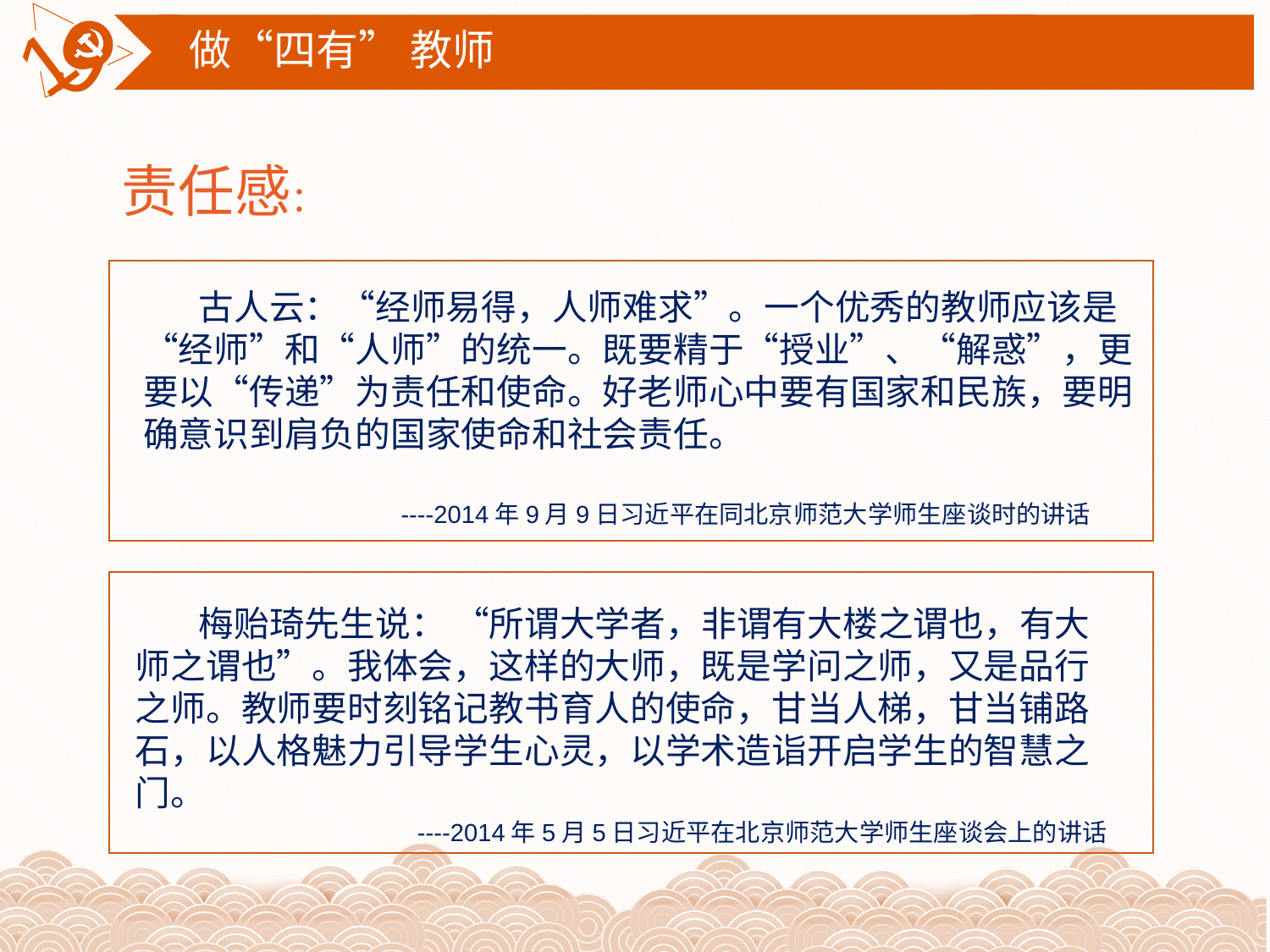

做“四有” 教师
责任感：

      古人云：“经师易得，人师难求”。一个优秀的教师应该是“经师”和“人师”的统一。既要精于“授业”、“解惑”，更要以“传递”为责任和使命。好老师心中要有国家和民族，要明确意识到肩负的国家使命和社会责任。

                             ----2014年9月9日习近平在同北京师范大学师生座谈时的讲话

       梅贻琦先生说： “所谓大学者，非谓有大楼之谓也，有大师之谓也”。我体会，这样的大师，既是学问之师，又是品行之师。教师要时刻铭记教书育人的使命，甘当人梯，甘当铺路石，以人格魅力引导学生心灵，以学术造诣开启学生的智慧之门。
                                    ----2014年5月5日习近平在北京师范大学师生座谈会上的讲话